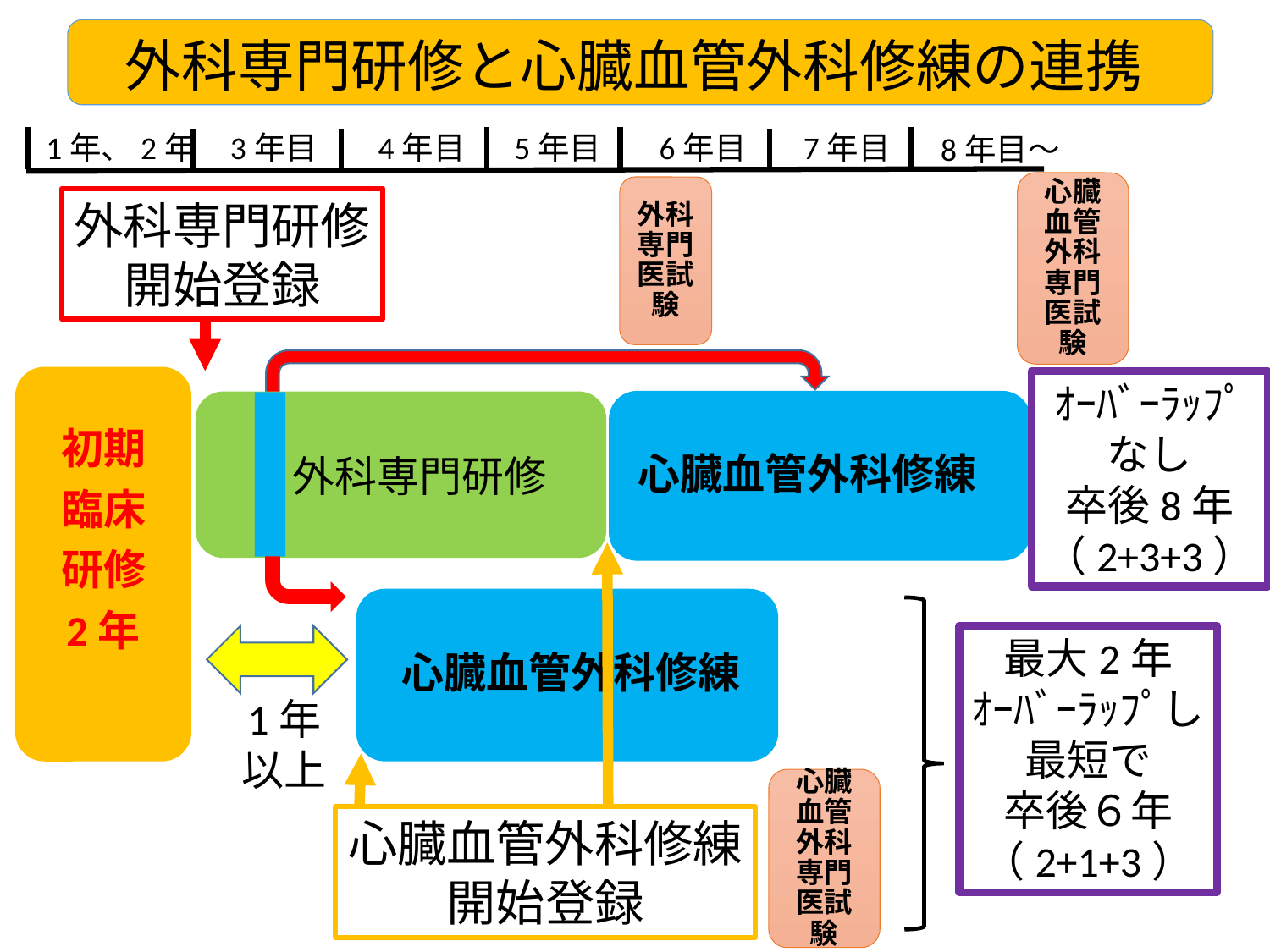

# 外科専門研修と心臓血管外科修練の連携

1年、2年
3年目
4年目
5年目
6年目
7年目
8年目～

心臓血管外科専門医試験

外科専門医試験
外科専門研修
開始登録

初期
臨床
研修
2年

ｵｰﾊﾞｰﾗｯﾌﾟ
なし
卒後8年
（2+3+3）

心臓血管外科修練

外科専門研修

心臓血管外科修練

最大2年
ｵｰﾊﾞｰﾗｯﾌﾟし
最短で
卒後６年
（2+1+3）
1年
以上

心臓血管外科専門医試験
心臓血管外科修練
開始登録